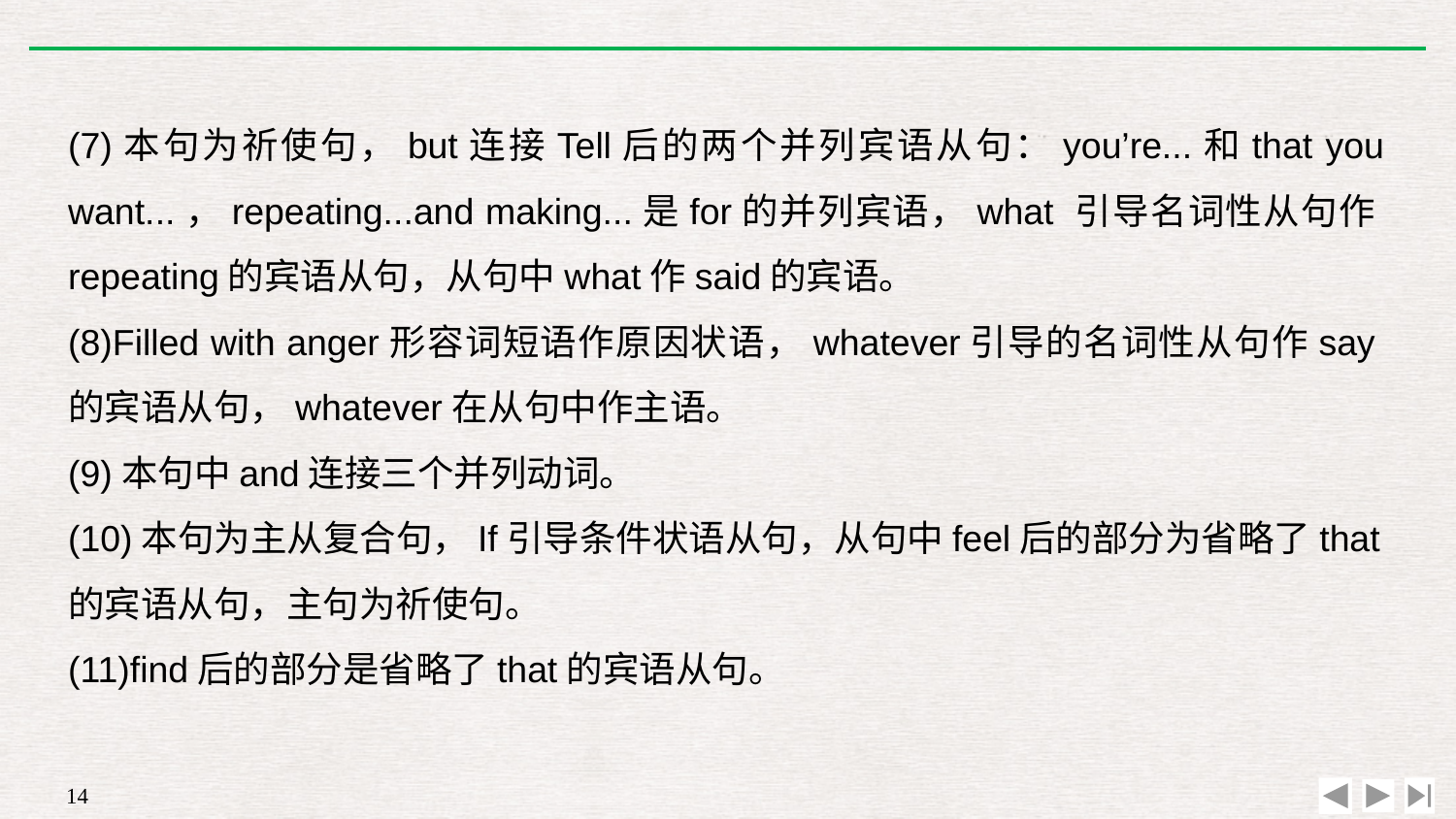

(7)本句为祈使句，but连接Tell后的两个并列宾语从句：you’re...和that you want...，repeating...and making...是for的并列宾语，what 引导名词性从句作repeating的宾语从句，从句中what作said的宾语。
(8)Filled with anger形容词短语作原因状语，whatever引导的名词性从句作say的宾语从句，whatever在从句中作主语。
(9)本句中and连接三个并列动词。
(10)本句为主从复合句，If引导条件状语从句，从句中feel后的部分为省略了that的宾语从句，主句为祈使句。
(11)find后的部分是省略了that的宾语从句。